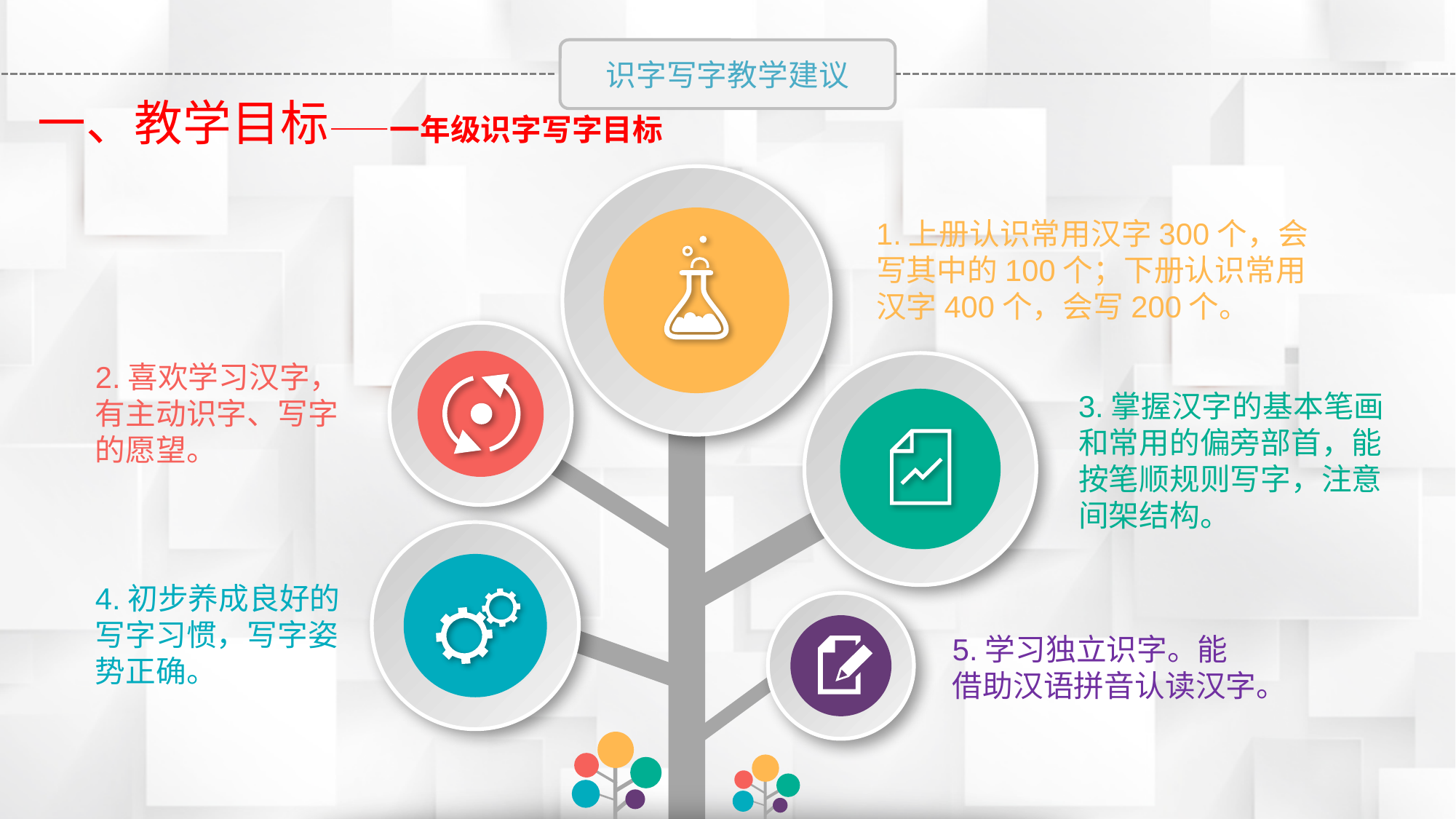

一、教学目标——一年级识字写字目标

1.上册认识常用汉字300个，会写其中的100个；下册认识常用汉字400个，会写200个。

2.喜欢学习汉字，有主动识字、写字的愿望。

3.掌握汉字的基本笔画和常用的偏旁部首，能按笔顺规则写字，注意间架结构。

4.初步养成良好的写字习惯，写字姿势正确。

5.学习独立识字。能借助汉语拼音认读汉字。